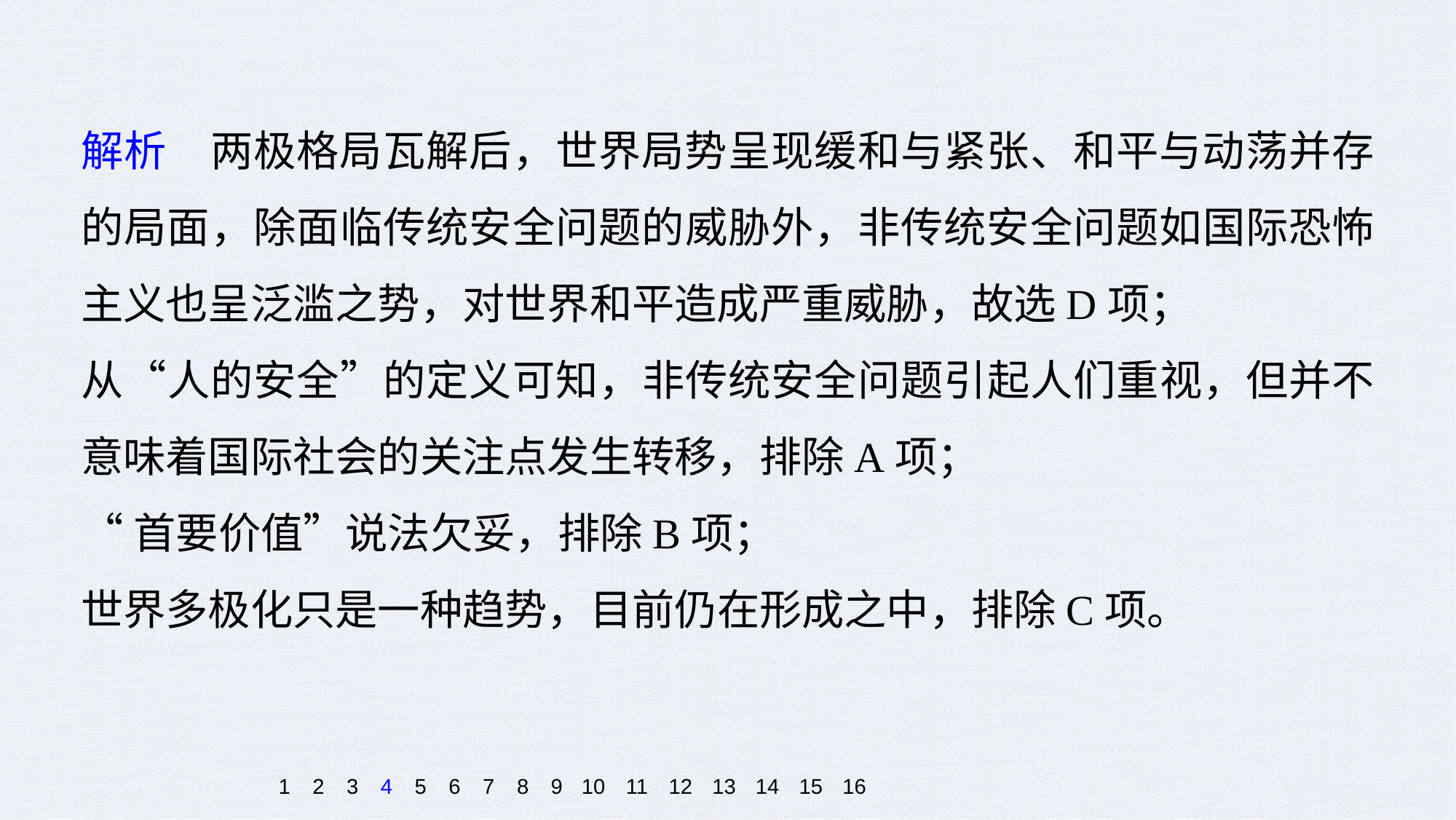

解析　两极格局瓦解后，世界局势呈现缓和与紧张、和平与动荡并存的局面，除面临传统安全问题的威胁外，非传统安全问题如国际恐怖主义也呈泛滥之势，对世界和平造成严重威胁，故选D项；
从“人的安全”的定义可知，非传统安全问题引起人们重视，但并不意味着国际社会的关注点发生转移，排除A项；
“首要价值”说法欠妥，排除B项；
世界多极化只是一种趋势，目前仍在形成之中，排除C项。
1
2
3
4
5
6
7
8
9
10
11
12
13
14
15
16